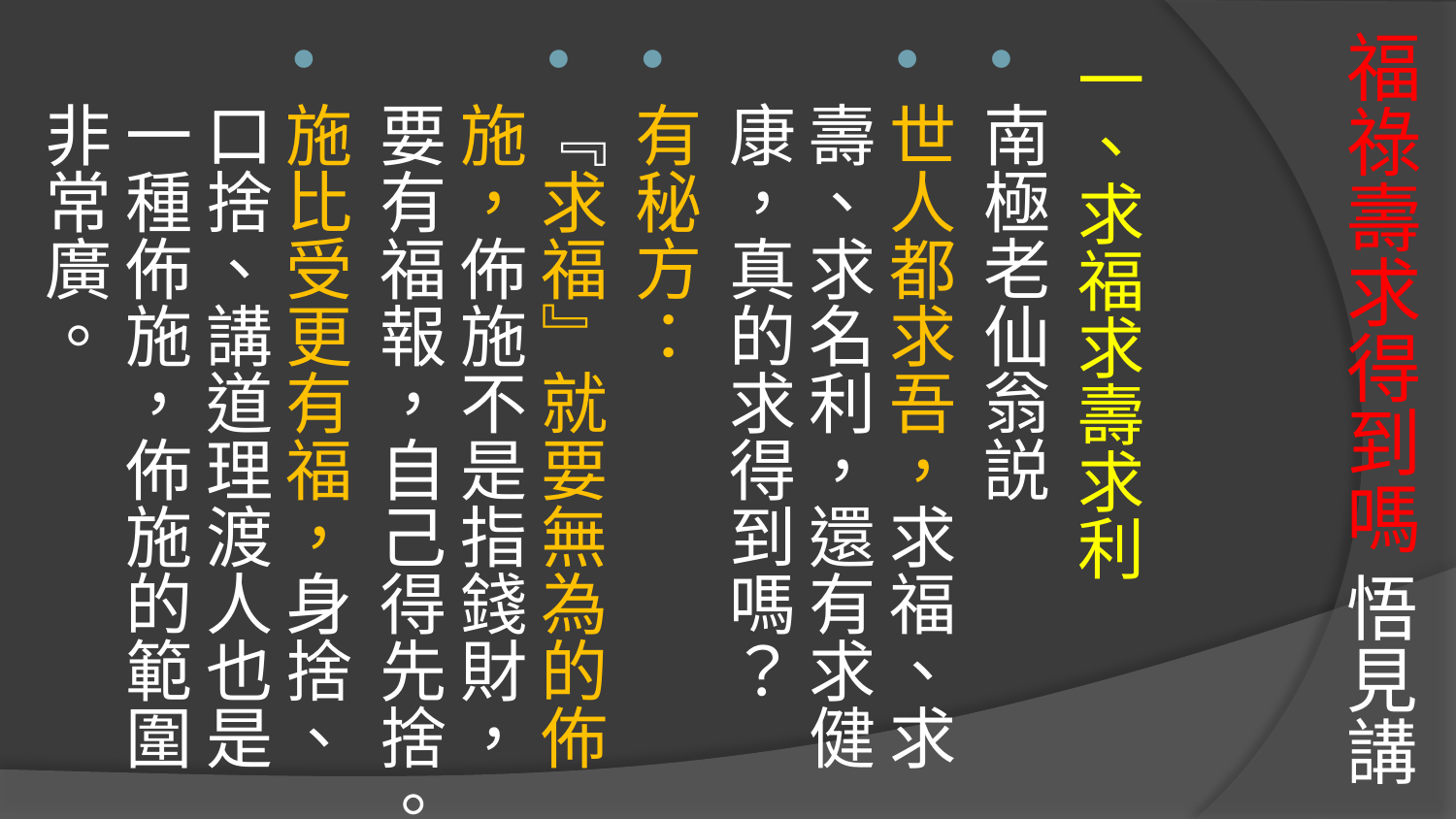

# 福祿壽求得到嗎 悟見講
一、求福求壽求利
南極老仙翁説
世人都求吾，求福、求壽、求名利，還有求健康，真的求得到嗎？
有秘方：
『求福』就要無為的佈施，佈施不是指錢財，要有福報，自己得先捨。
施比受更有福，身捨、口捨、講道理渡人也是一種佈施，佈施的範圍非常廣。